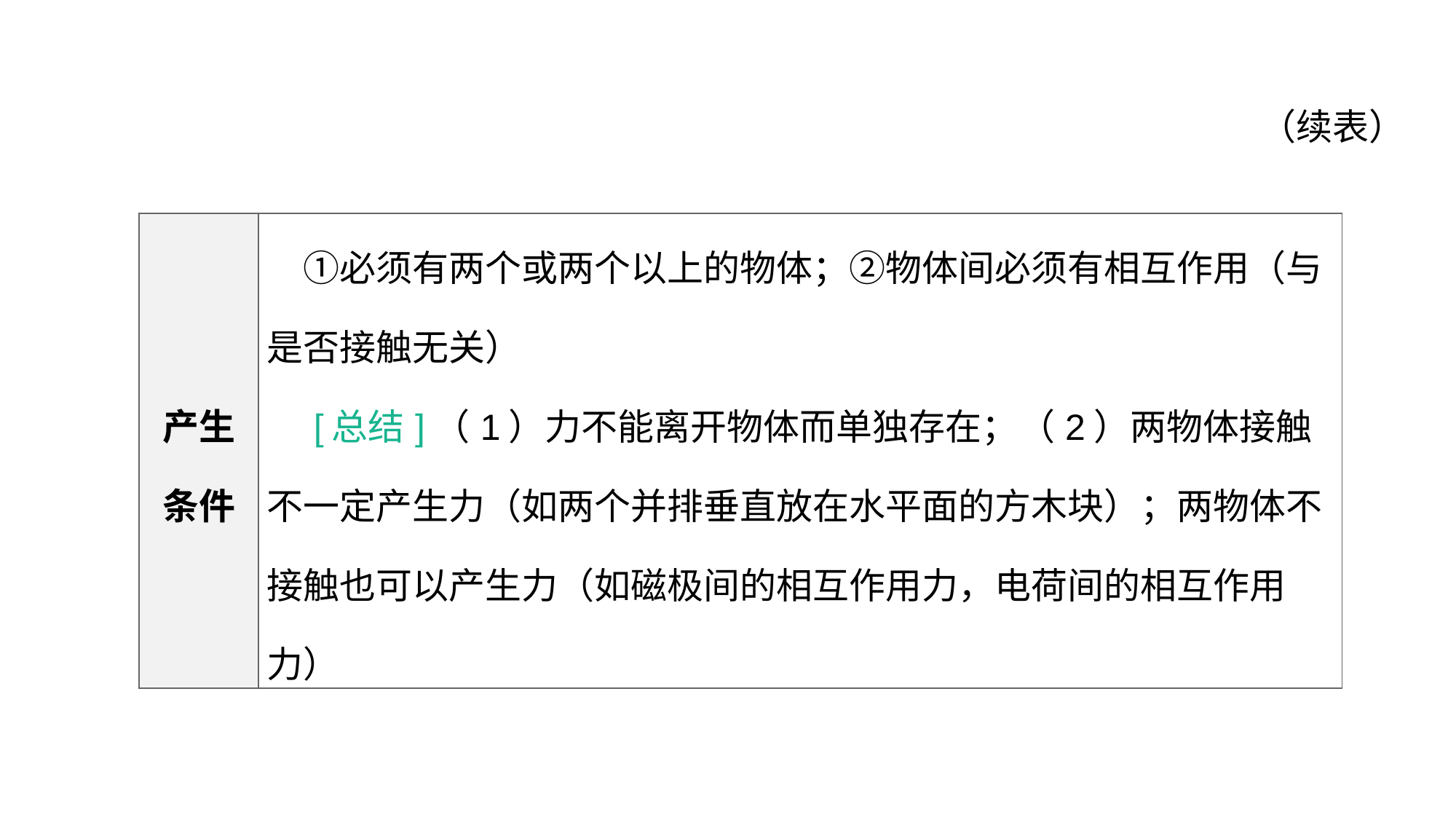

（续表）
| 产生 条件 | ①必须有两个或两个以上的物体；②物体间必须有相互作用（与是否接触无关） 　[总结]（1）力不能离开物体而单独存在；（2）两物体接触不一定产生力（如两个并排垂直放在水平面的方木块）；两物体不接触也可以产生力（如磁极间的相互作用力，电荷间的相互作用力） |
| --- | --- |
教材梳理 夯实基础